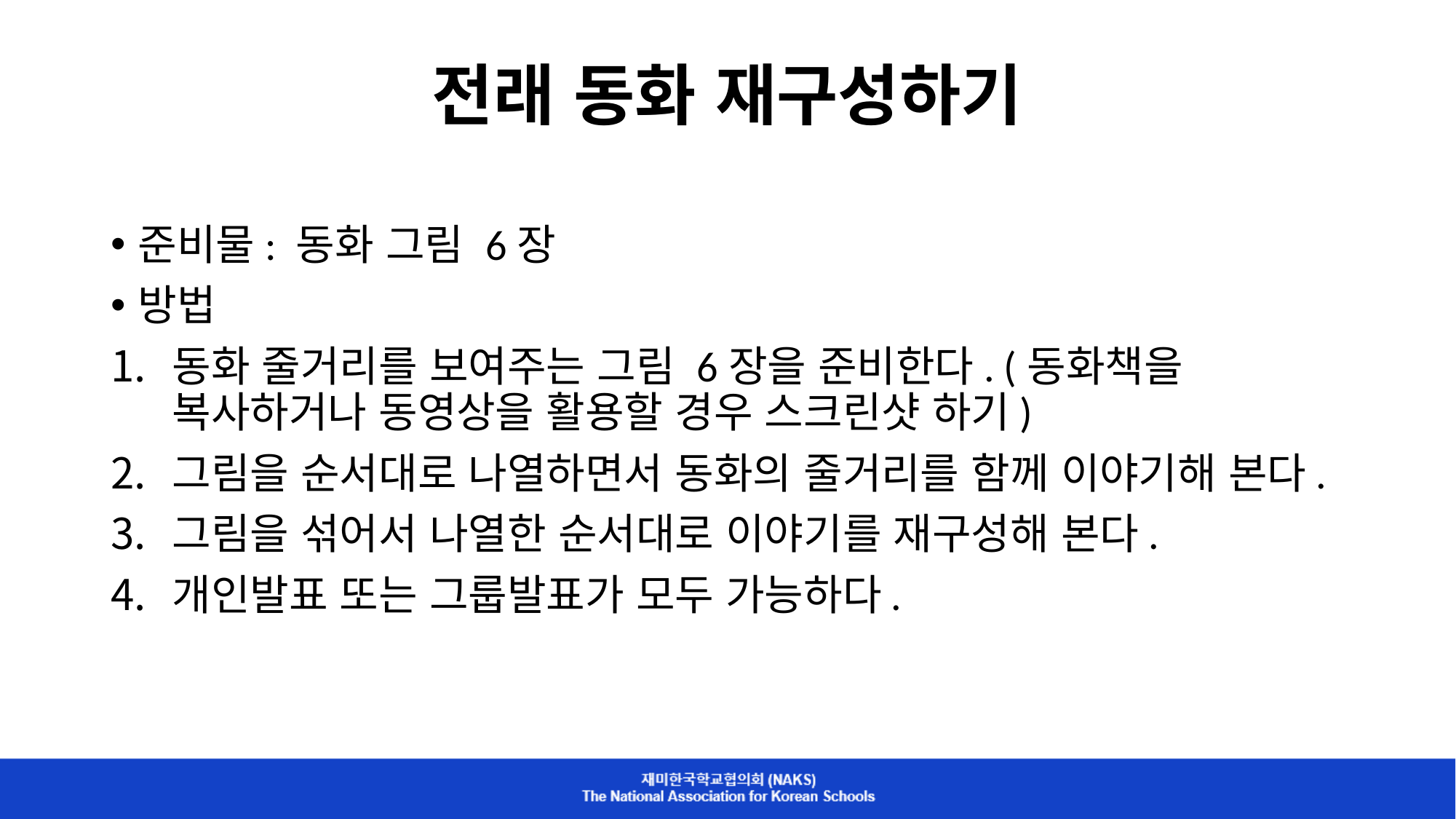

전래 동화 재구성하기
준비물: 동화 그림 6장
방법
동화 줄거리를 보여주는 그림 6장을 준비한다. (동화책을 복사하거나 동영상을 활용할 경우 스크린샷 하기)
그림을 순서대로 나열하면서 동화의 줄거리를 함께 이야기해 본다.
그림을 섞어서 나열한 순서대로 이야기를 재구성해 본다.
개인발표 또는 그룹발표가 모두 가능하다.